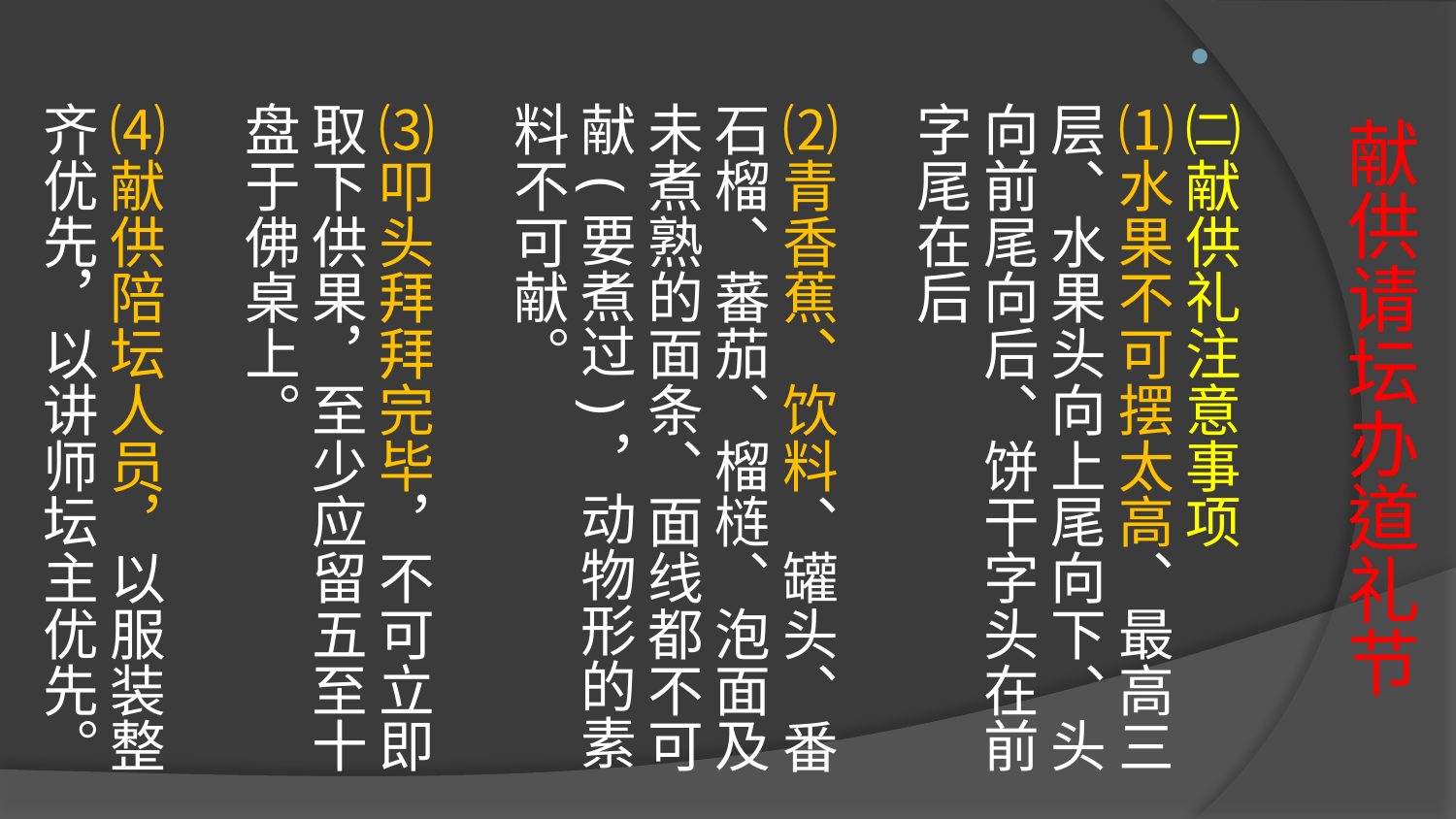

# 献供请坛办道礼节
㈡献供礼注意事项
⑴水果不可摆太高、最高三层、水果头向上尾向下、头向前尾向后、饼干字头在前字尾在后
⑵青香蕉、饮料、罐头、番石榴、蕃茄、榴梿、泡面及未煮熟的面条、面线都不可献(要煮过)，动物形的素料不可献。
⑶叩头拜拜完毕，不可立即取下供果，至少应留五至十盘于佛桌上。
⑷献供陪坛人员，以服装整齐优先，以讲师坛主优先。